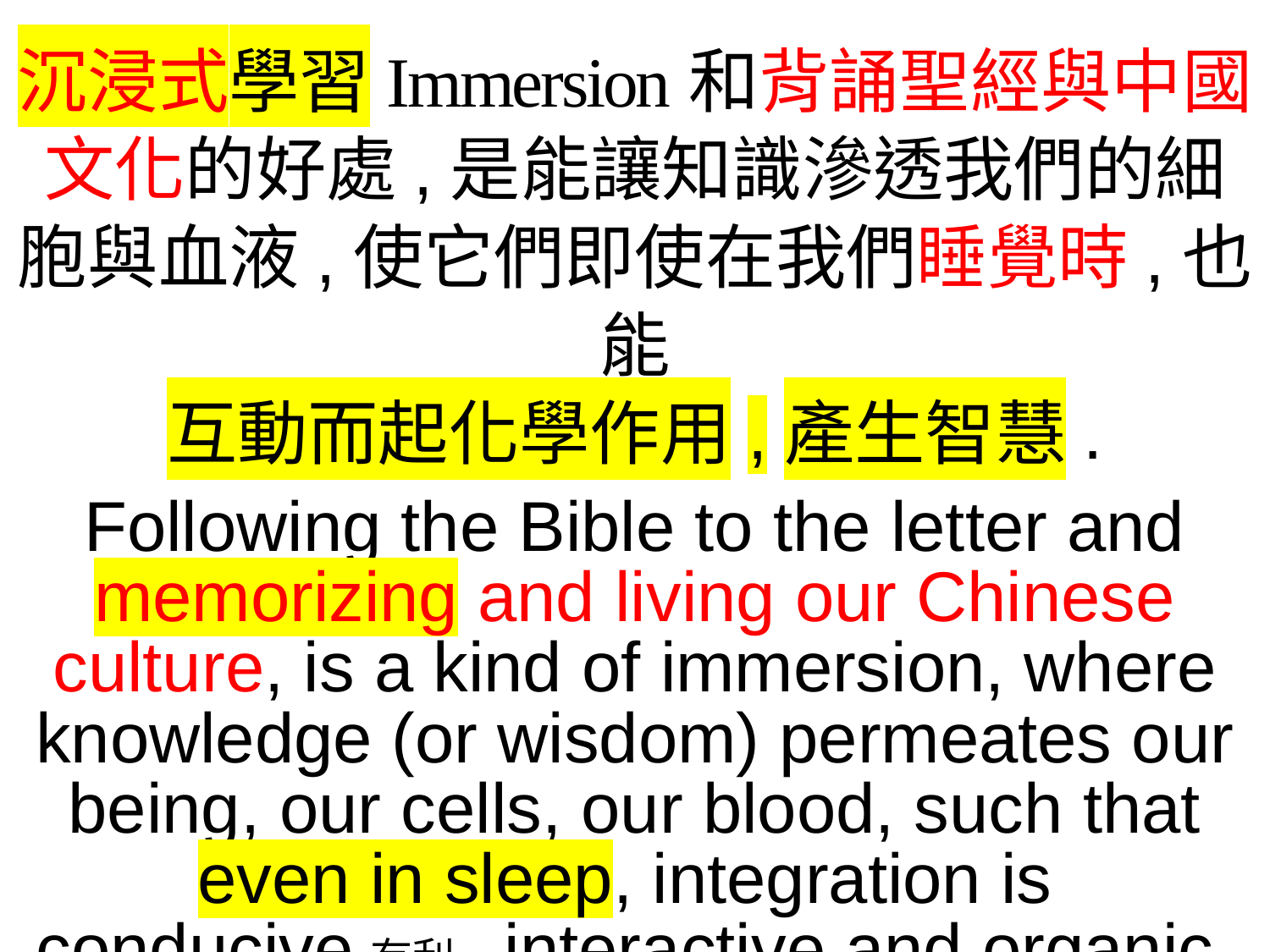

沉浸式學習Immersion和背誦聖經與中國文化的好處,是能讓知識滲透我們的細胞與血液,使它們即使在我們睡覺時,也能
互動而起化學作用,產生智慧.
Following the Bible to the letter and memorizing and living our Chinese culture, is a kind of immersion, where knowledge (or wisdom) permeates our being, our cells, our blood, such that even in sleep, integration is
conducive有利, interactive and organic.